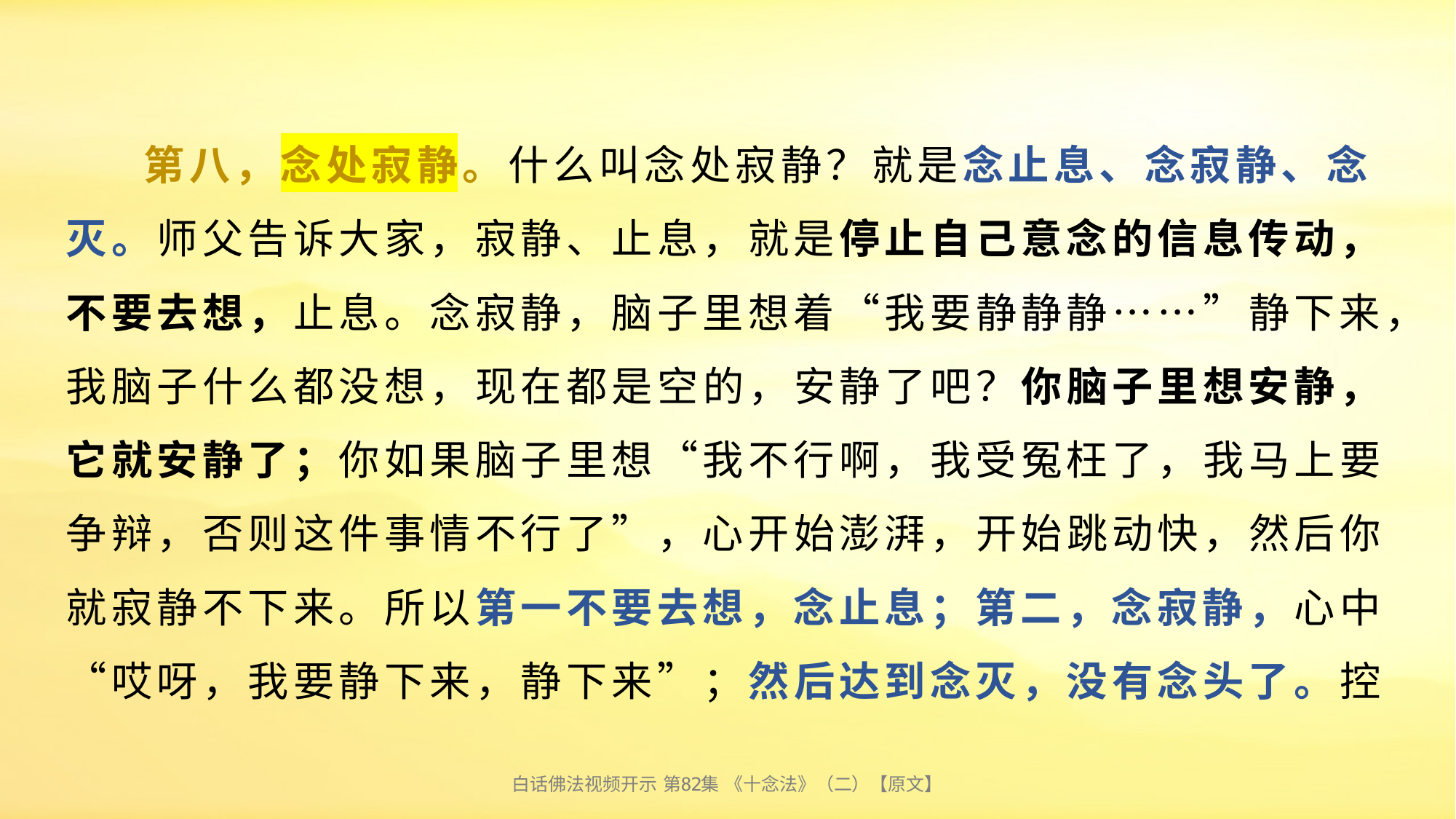

# 第八，念处寂静。什么叫念处寂静？就是念止息、念寂静、念灭。师父告诉大家，寂静、止息，就是停止自己意念的信息传动，不要去想，止息。念寂静，脑子里想着“我要静静静……”静下来，我脑子什么都没想，现在都是空的，安静了吧？你脑子里想安静，它就安静了；你如果脑子里想“我不行啊，我受冤枉了，我马上要争辩，否则这件事情不行了”，心开始澎湃，开始跳动快，然后你就寂静不下来。所以第一不要去想，念止息；第二，念寂静，心中“哎呀，我要静下来，静下来”；然后达到念灭，没有念头了。控
白话佛法视频开示 第82集 《十念法》（二）【原文】